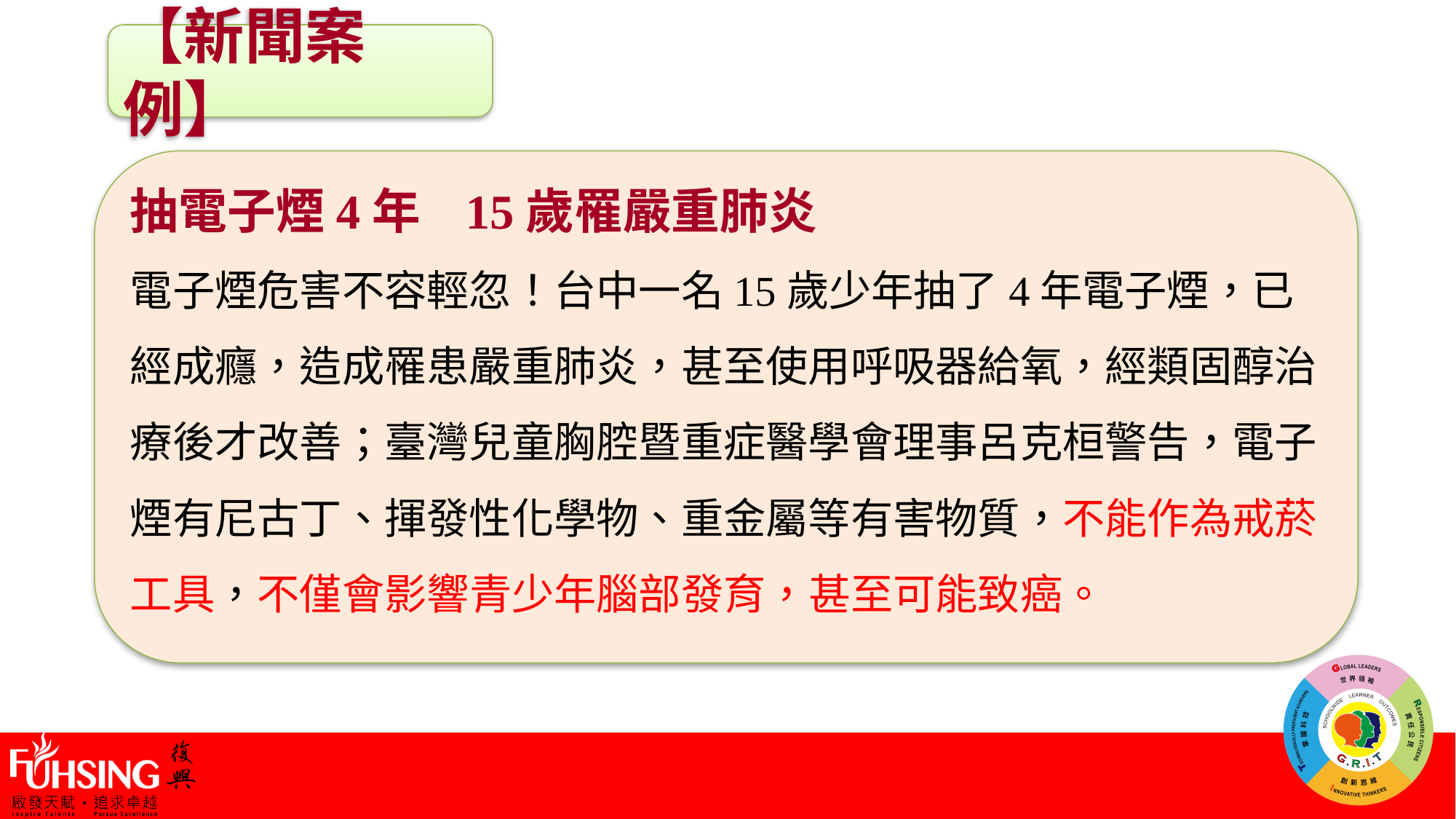

【新聞案例】
抽電子煙4年   15歲罹嚴重肺炎
電子煙危害不容輕忽！台中一名15歲少年抽了4年電子煙，已經成癮，造成罹患嚴重肺炎，甚至使用呼吸器給氧，經類固醇治療後才改善；臺灣兒童胸腔暨重症醫學會理事呂克桓警告，電子煙有尼古丁、揮發性化學物、重金屬等有害物質，不能作為戒菸工具，不僅會影響青少年腦部發育，甚至可能致癌。